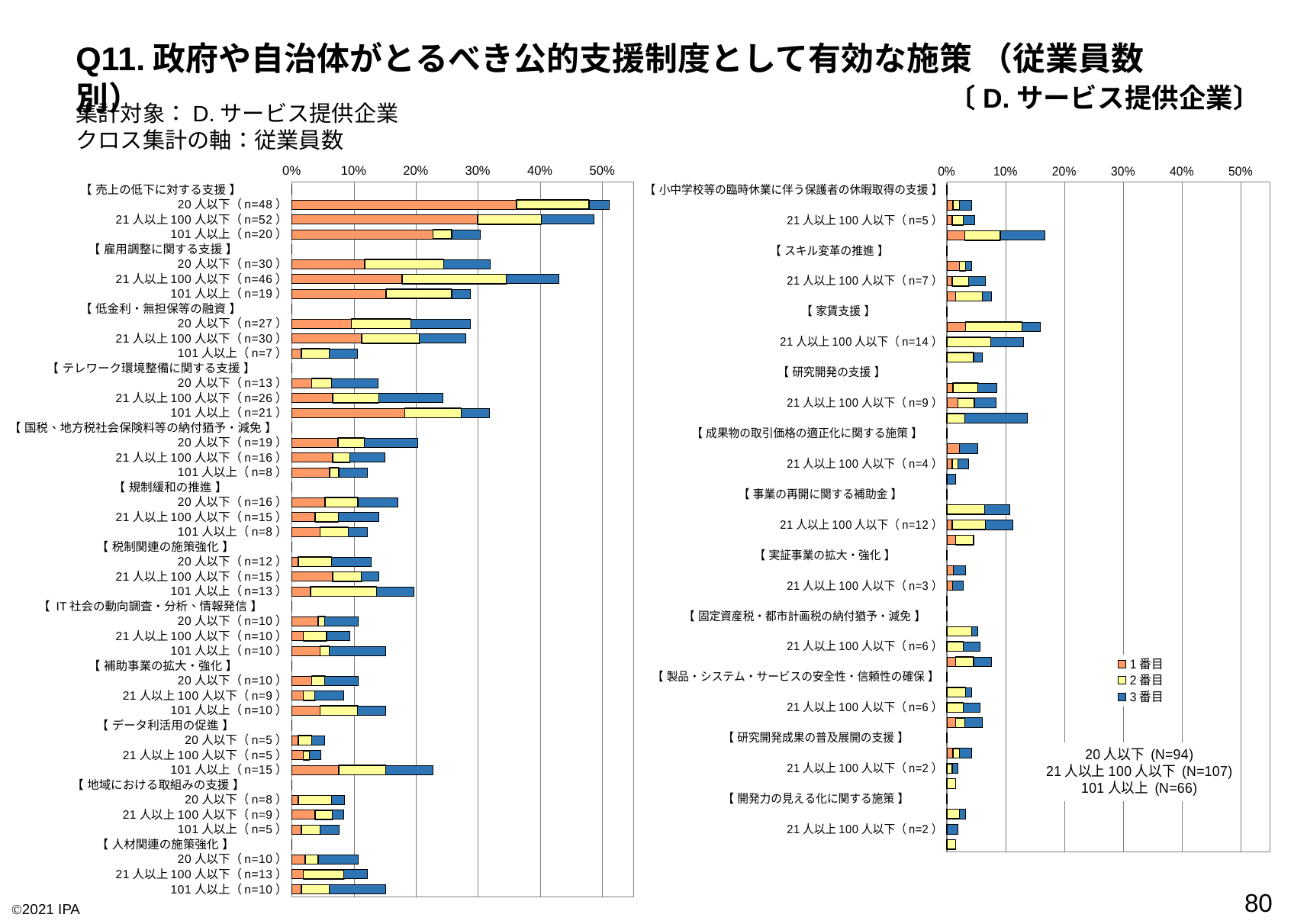

Q11.政府や自治体がとるべき公的支援制度として有効な施策 （従業員数別）
〔D.サービス提供企業〕
集計対象：D.サービス提供企業
クロス集計の軸：従業員数

### Chart

| Category | 1番目 | 2番目 | 3番目 |
|---|---|---|---|
| 【 売上の低下に対する支援 】              | 0.0 | 0.0 | 0.0 |
| 20人以下（n=48） | 0.3617021276595745 | 0.11702127659574468 | 0.031914893617021274 |
| 21人以上100人以下（n=52） | 0.29906542056074764 | 0.102803738317757 | 0.08411214953271028 |
| 101人以上（n=20） | 0.22727272727272727 | 0.030303030303030304 | 0.045454545454545456 |
| 【 雇用調整に関する支援 】               | 0.0 | 0.0 | 0.0 |
| 20人以下（n=30） | 0.11702127659574468 | 0.1276595744680851 | 0.07446808510638298 |
| 21人以上100人以下（n=46） | 0.17757009345794392 | 0.16822429906542055 | 0.08411214953271028 |
| 101人以上（n=19） | 0.15151515151515152 | 0.10606060606060606 | 0.030303030303030304 |
| 【 低金利・無担保等の融資 】              | 0.0 | 0.0 | 0.0 |
| 20人以下（n=27） | 0.09574468085106383 | 0.09574468085106383 | 0.09574468085106383 |
| 21人以上100人以下（n=30） | 0.11214953271028037 | 0.09345794392523364 | 0.07476635514018691 |
| 101人以上（n=7） | 0.015151515151515152 | 0.045454545454545456 | 0.045454545454545456 |
| 【 テレワーク環境整備に関する支援 】          | 0.0 | 0.0 | 0.0 |
| 20人以下（n=13） | 0.031914893617021274 | 0.031914893617021274 | 0.07446808510638298 |
| 21人以上100人以下（n=26） | 0.06542056074766354 | 0.07476635514018691 | 0.102803738317757 |
| 101人以上（n=21） | 0.18181818181818182 | 0.09090909090909091 | 0.045454545454545456 |
| 【 国税、地方税社会保険料等の納付猶予・減免 】     | 0.0 | 0.0 | 0.0 |
| 20人以下（n=19） | 0.07446808510638298 | 0.0425531914893617 | 0.0851063829787234 |
| 21人以上100人以下（n=16） | 0.06542056074766354 | 0.028037383177570093 | 0.056074766355140186 |
| 101人以上（n=8） | 0.06060606060606061 | 0.015151515151515152 | 0.045454545454545456 |
| 【 規制緩和の推進 】                  | 0.0 | 0.0 | 0.0 |
| 20人以下（n=16） | 0.05319148936170213 | 0.05319148936170213 | 0.06382978723404255 |
| 21人以上100人以下（n=15） | 0.037383177570093455 | 0.037383177570093455 | 0.06542056074766354 |
| 101人以上（n=8） | 0.045454545454545456 | 0.045454545454545456 | 0.030303030303030304 |
| 【 税制関連の施策強化 】                | 0.0 | 0.0 | 0.0 |
| 20人以下（n=12） | 0.010638297872340425 | 0.05319148936170213 | 0.06382978723404255 |
| 21人以上100人以下（n=15） | 0.06542056074766354 | 0.04672897196261682 | 0.028037383177570093 |
| 101人以上（n=13） | 0.030303030303030304 | 0.10606060606060606 | 0.06060606060606061 |
| 【 IT社会の動向調査・分析、情報発信 】        | 0.0 | 0.0 | 0.0 |
| 20人以下（n=10） | 0.0425531914893617 | 0.010638297872340425 | 0.05319148936170213 |
| 21人以上100人以下（n=10） | 0.018691588785046728 | 0.037383177570093455 | 0.037383177570093455 |
| 101人以上（n=10） | 0.045454545454545456 | 0.015151515151515152 | 0.09090909090909091 |
| 【 補助事業の拡大・強化 】               | 0.0 | 0.0 | 0.0 |
| 20人以下（n=10） | 0.031914893617021274 | 0.02127659574468085 | 0.05319148936170213 |
| 21人以上100人以下（n=9） | 0.018691588785046728 | 0.018691588785046728 | 0.04672897196261682 |
| 101人以上（n=10） | 0.045454545454545456 | 0.06060606060606061 | 0.045454545454545456 |
| 【 データ利活用の促進 】                | 0.0 | 0.0 | 0.0 |
| 20人以下（n=5） | 0.010638297872340425 | 0.02127659574468085 | 0.02127659574468085 |
| 21人以上100人以下（n=5） | 0.018691588785046728 | 0.009345794392523364 | 0.018691588785046728 |
| 101人以上（n=15） | 0.07575757575757576 | 0.07575757575757576 | 0.07575757575757576 |
| 【 地域における取組みの支援 】             | 0.0 | 0.0 | 0.0 |
| 20人以下（n=8） | 0.010638297872340425 | 0.05319148936170213 | 0.02127659574468085 |
| 21人以上100人以下（n=9） | 0.037383177570093455 | 0.028037383177570093 | 0.018691588785046728 |
| 101人以上（n=5） | 0.015151515151515152 | 0.030303030303030304 | 0.030303030303030304 |
| 【 人材関連の施策強化 】                | 0.0 | 0.0 | 0.0 |
| 20人以下（n=10） | 0.02127659574468085 | 0.02127659574468085 | 0.06382978723404255 |
| 21人以上100人以下（n=13） | 0.018691588785046728 | 0.06542056074766354 | 0.037383177570093455 |
| 101人以上（n=10） | 0.015151515151515152 | 0.045454545454545456 | 0.09090909090909091 |

### Chart:

| Category | 1番目 | 2番目 | 3番目 |
|---|---|---|---|
| 【 小中学校等の臨時休業に伴う保護者の休暇取得の支援 】 | 0.0 | 0.0 | 0.0 |
| 20人以下（n=4） | 0.010638297872340425 | 0.010638297872340425 | 0.02127659574468085 |
| 21人以上100人以下（n=5） | 0.009345794392523364 | 0.018691588785046728 | 0.018691588785046728 |
| 101人以上（n=11） | 0.030303030303030304 | 0.06060606060606061 | 0.07575757575757576 |
| 【 スキル変革の推進 】                 | 0.0 | 0.0 | 0.0 |
| 20人以下（n=4） | 0.02127659574468085 | 0.010638297872340425 | 0.010638297872340425 |
| 21人以上100人以下（n=7） | 0.009345794392523364 | 0.028037383177570093 | 0.028037383177570093 |
| 101人以上（n=5） | 0.015151515151515152 | 0.045454545454545456 | 0.015151515151515152 |
| 【 家賃支援 】                     | 0.0 | 0.0 | 0.0 |
| 20人以下（n=15） | 0.031914893617021274 | 0.09574468085106383 | 0.031914893617021274 |
| 21人以上100人以下（n=14） | 0.0 | 0.07476635514018691 | 0.056074766355140186 |
| 101人以上（n=4） | 0.0 | 0.045454545454545456 | 0.015151515151515152 |
| 【 研究開発の支援 】                  | 0.0 | 0.0 | 0.0 |
| 20人以下（n=8） | 0.010638297872340425 | 0.0425531914893617 | 0.031914893617021274 |
| 21人以上100人以下（n=9） | 0.018691588785046728 | 0.028037383177570093 | 0.037383177570093455 |
| 101人以上（n=9） | 0.0 | 0.030303030303030304 | 0.10606060606060606 |
| 【 成果物の取引価格の適正化に関する施策 】       | 0.0 | 0.0 | 0.0 |
| 20人以下（n=5） | 0.02127659574468085 | 0.0 | 0.031914893617021274 |
| 21人以上100人以下（n=4） | 0.009345794392523364 | 0.009345794392523364 | 0.018691588785046728 |
| 101人以上（n=1） | 0.0 | 0.0 | 0.015151515151515152 |
| 【 事業の再開に関する補助金 】             | 0.0 | 0.0 | 0.0 |
| 20人以下（n=10） | 0.0 | 0.06382978723404255 | 0.0425531914893617 |
| 21人以上100人以下（n=12） | 0.009345794392523364 | 0.056074766355140186 | 0.04672897196261682 |
| 101人以上（n=3） | 0.015151515151515152 | 0.030303030303030304 | 0.0 |
| 【 実証事業の拡大・強化 】               | 0.0 | 0.0 | 0.0 |
| 20人以下（n=3） | 0.010638297872340425 | 0.0 | 0.02127659574468085 |
| 21人以上100人以下（n=3） | 0.009345794392523364 | 0.0 | 0.018691588785046728 |
| 101人以上（n=0） | 0.0 | 0.0 | 0.0 |
| 【 固定資産税・都市計画税の納付猶予・減免 】      | 0.0 | 0.0 | 0.0 |
| 20人以下（n=5） | 0.0 | 0.0425531914893617 | 0.010638297872340425 |
| 21人以上100人以下（n=6） | 0.0 | 0.028037383177570093 | 0.028037383177570093 |
| 101人以上（n=5） | 0.015151515151515152 | 0.030303030303030304 | 0.030303030303030304 |
| 【 製品・システム・サービスの安全性・信頼性の確保 】  | 0.0 | 0.0 | 0.0 |
| 20人以下（n=4） | 0.0 | 0.031914893617021274 | 0.010638297872340425 |
| 21人以上100人以下（n=6） | 0.0 | 0.028037383177570093 | 0.028037383177570093 |
| 101人以上（n=4） | 0.015151515151515152 | 0.015151515151515152 | 0.030303030303030304 |
| 【 研究開発成果の普及展開の支援 】           | 0.0 | 0.0 | 0.0 |
| 20人以下（n=4） | 0.010638297872340425 | 0.010638297872340425 | 0.02127659574468085 |
| 21人以上100人以下（n=2） | 0.0 | 0.009345794392523364 | 0.009345794392523364 |
| 101人以上（n=1） | 0.0 | 0.015151515151515152 | 0.0 |
| 【 開発力の見える化に関する施策 】           | 0.0 | 0.0 | 0.0 |
| 20人以下（n=3） | 0.0 | 0.02127659574468085 | 0.010638297872340425 |
| 21人以上100人以下（n=2） | 0.0 | 0.0 | 0.018691588785046728 |
| 101人以上（n=1） | 0.0 | 0.015151515151515152 | 0.0 |